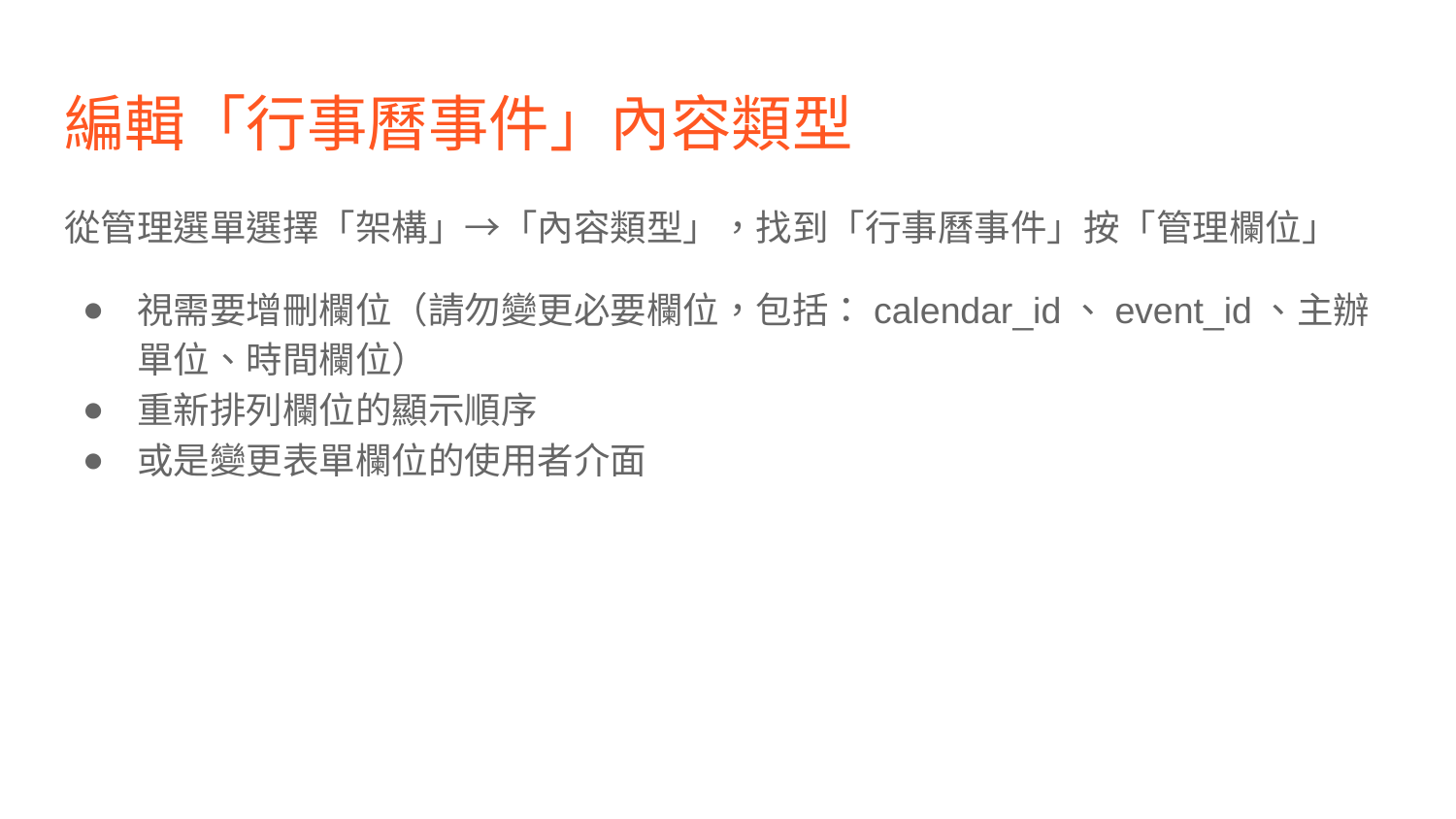

# 編輯「行事曆事件」內容類型
從管理選單選擇「架構」→「內容類型」，找到「行事曆事件」按「管理欄位」
視需要增刪欄位（請勿變更必要欄位，包括：calendar_id、event_id、主辦單位、時間欄位）
重新排列欄位的顯示順序
或是變更表單欄位的使用者介面